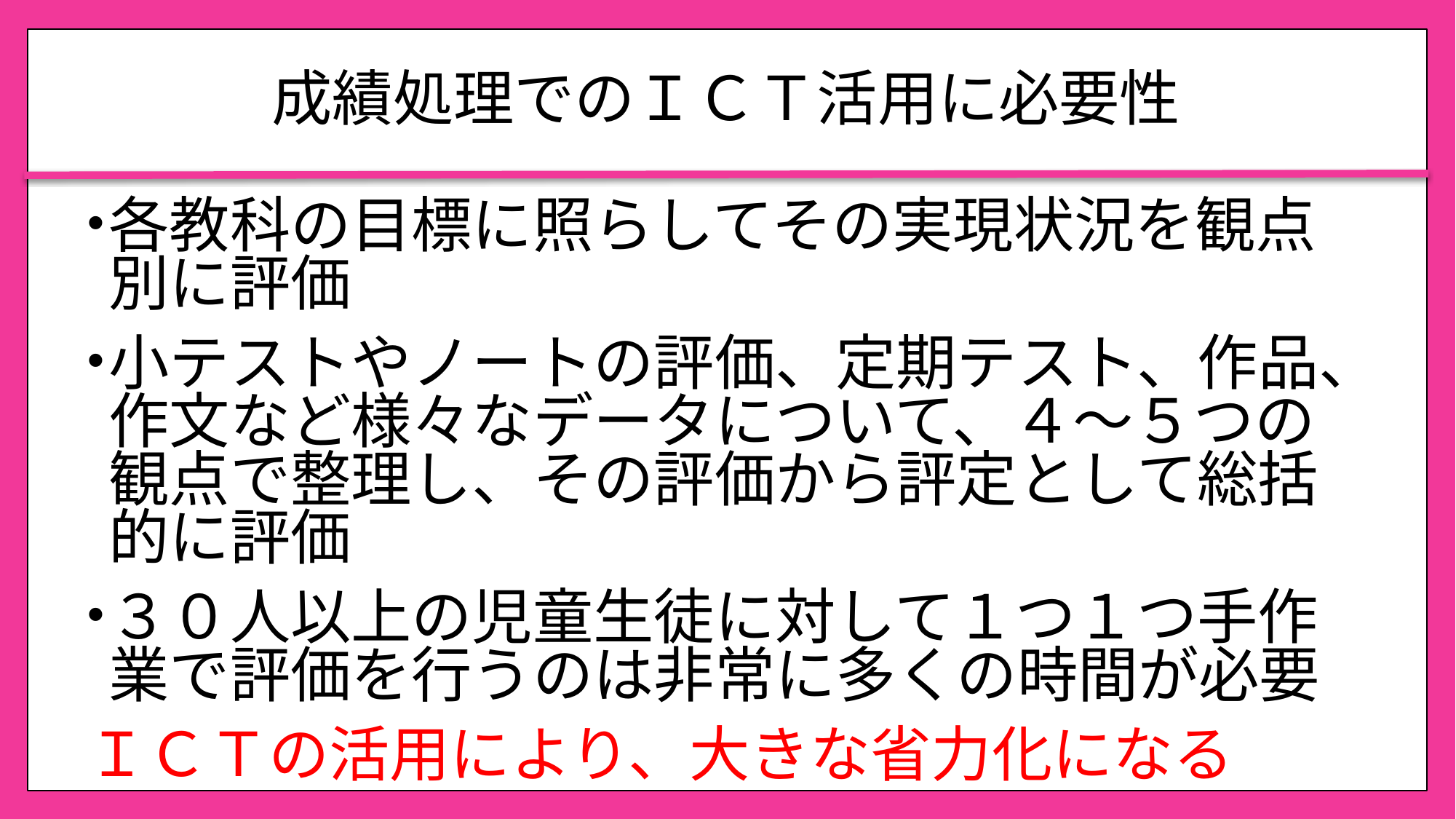

# 成績処理でのＩＣＴ活用に必要性
各教科の目標に照らしてその実現状況を観点別に評価
小テストやノートの評価、定期テスト、作品、作文など様々なデータについて、４～５つの観点で整理し、その評価から評定として総括的に評価
３０人以上の児童生徒に対して１つ１つ手作業で評価を行うのは非常に多くの時間が必要
ＩＣＴの活用により、大きな省力化になる